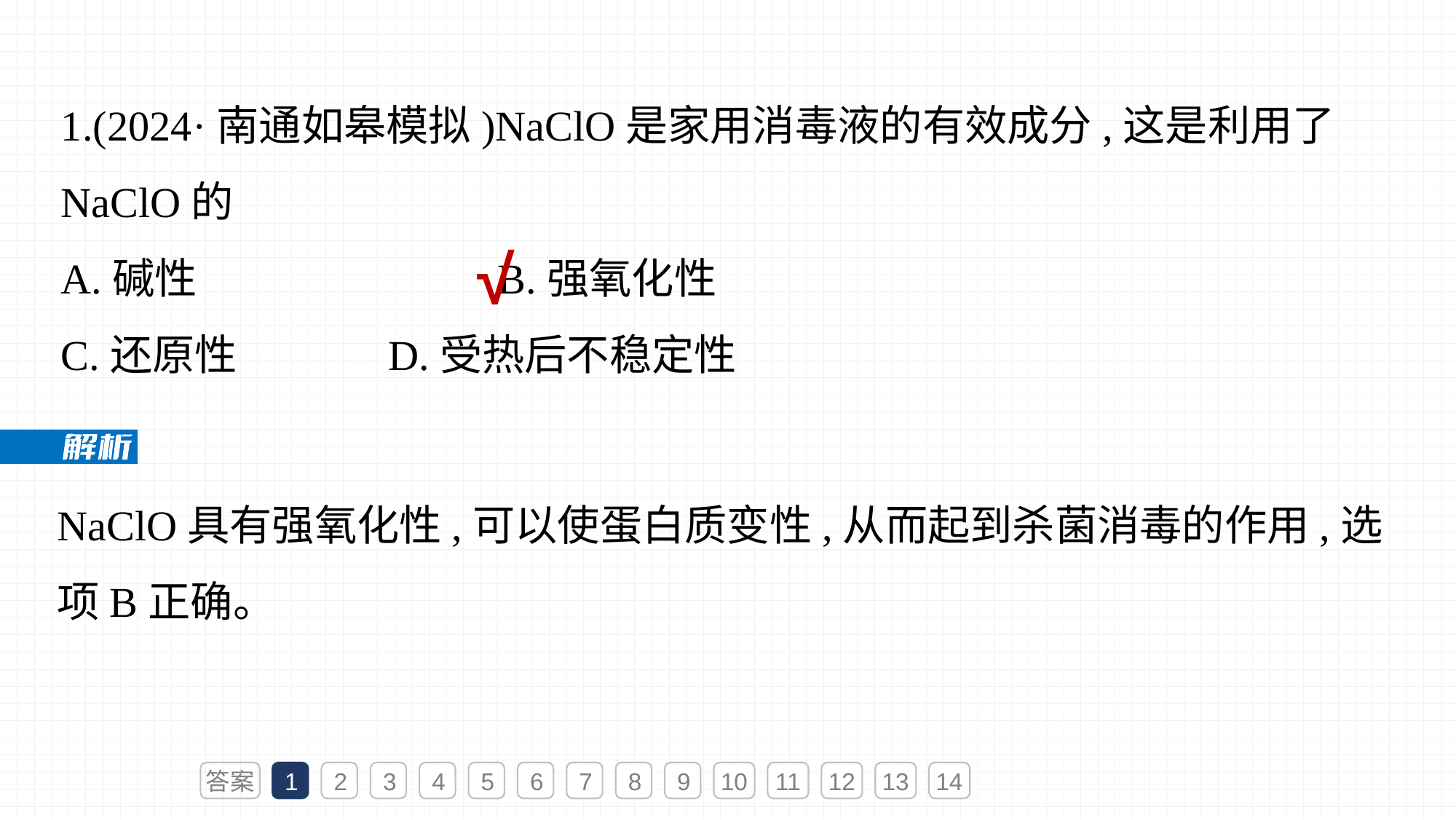

1.(2024·南通如皋模拟)NaClO是家用消毒液的有效成分,这是利用了NaClO的
A.碱性			B.强氧化性
C.还原性		D.受热后不稳定性
√

NaClO具有强氧化性,可以使蛋白质变性,从而起到杀菌消毒的作用,选项B正确。
答案
1
2
3
4
5
6
7
8
9
10
11
12
13
14